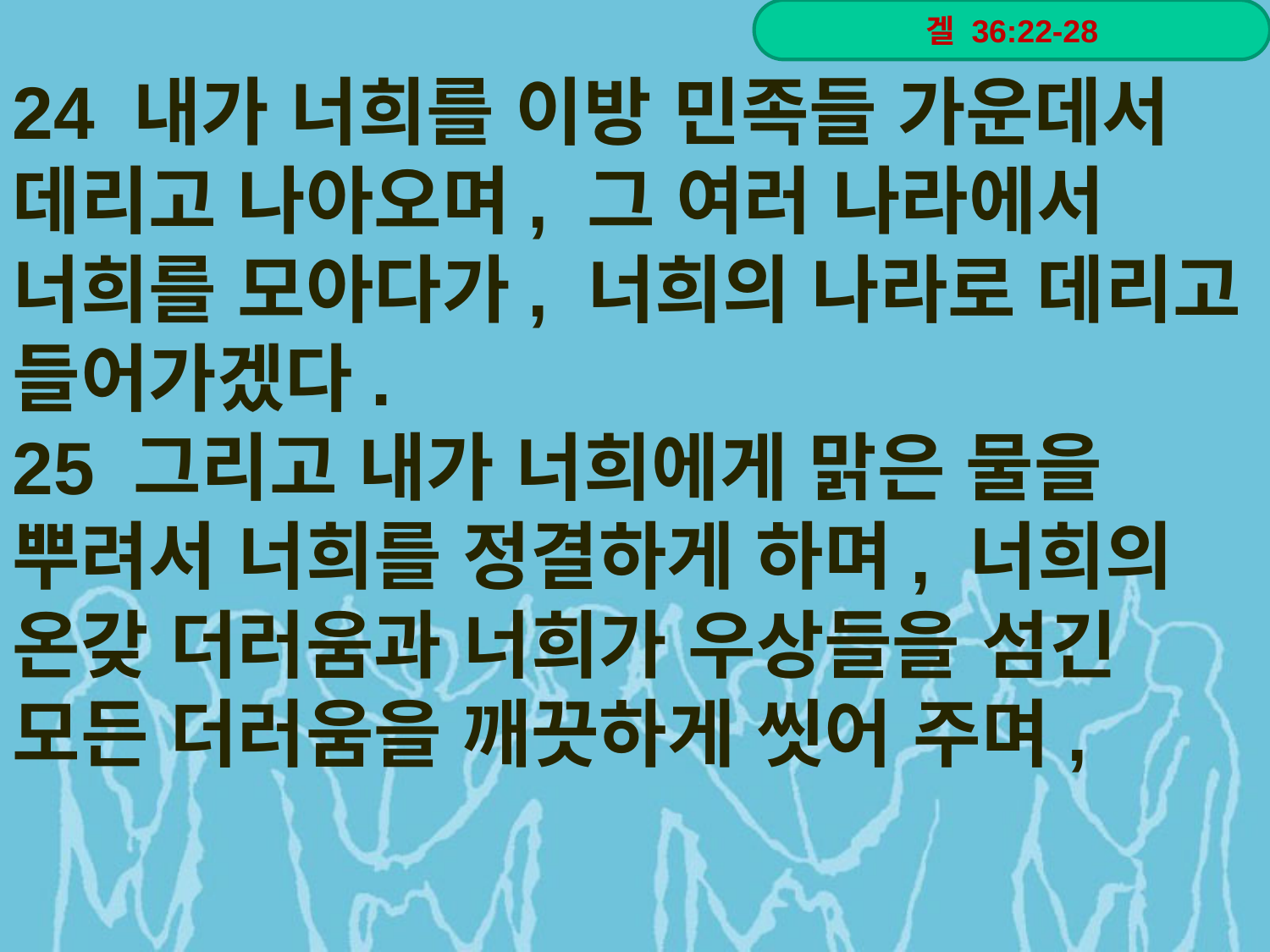

24 내가 너희를 이방 민족들 가운데서 데리고 나아오며, 그 여러 나라에서 너희를 모아다가, 너희의 나라로 데리고 들어가겠다.
25 그리고 내가 너희에게 맑은 물을 뿌려서 너희를 정결하게 하며, 너희의 온갖 더러움과 너희가 우상들을 섬긴 모든 더러움을 깨끗하게 씻어 주며,
겔 36:22-28